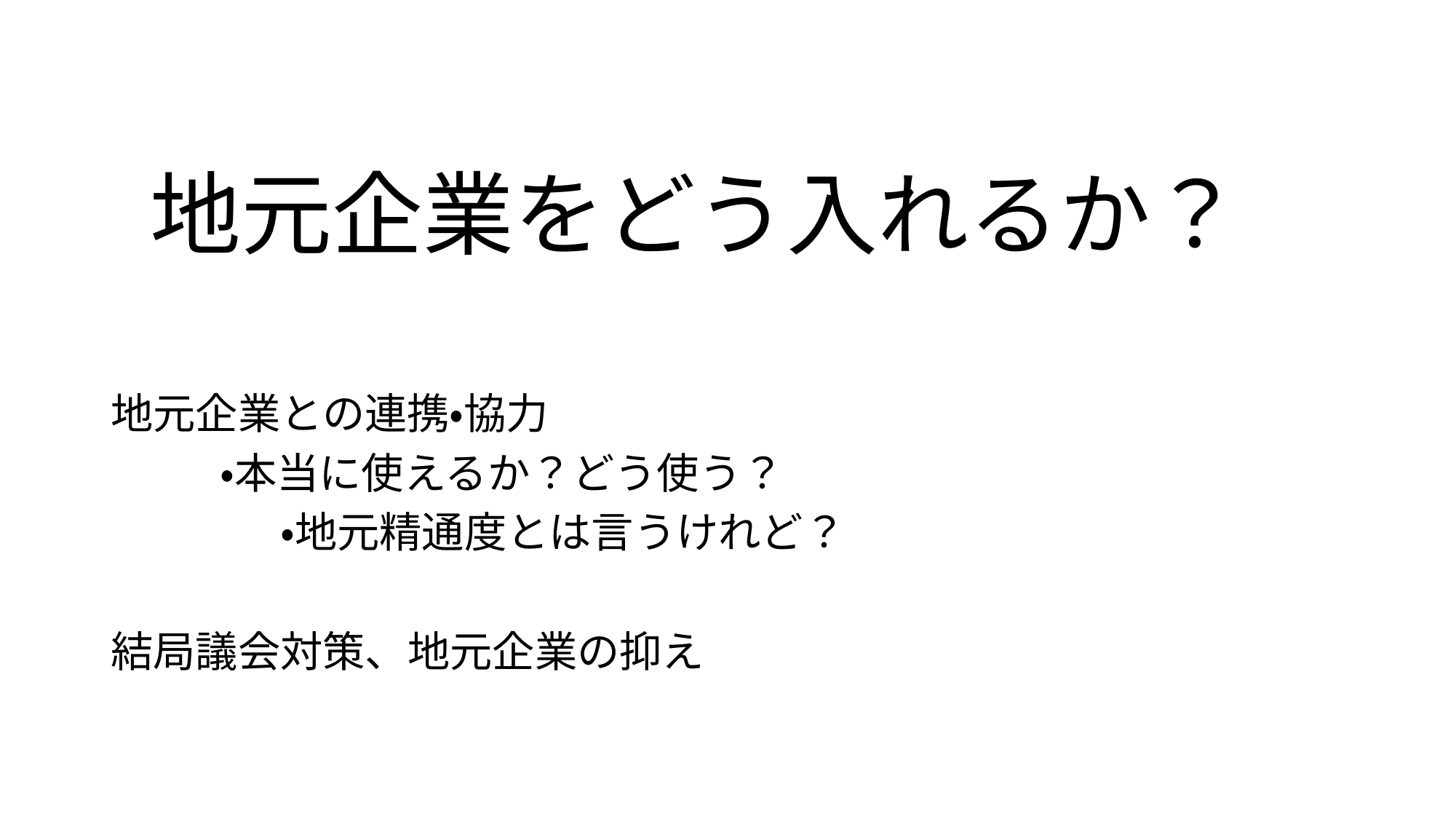

# 地元企業をどう入れるか？
地元企業との連携・協力
	・本当に使えるか？どう使う？
　　　　・地元精通度とは言うけれど？

結局議会対策、地元企業の抑え